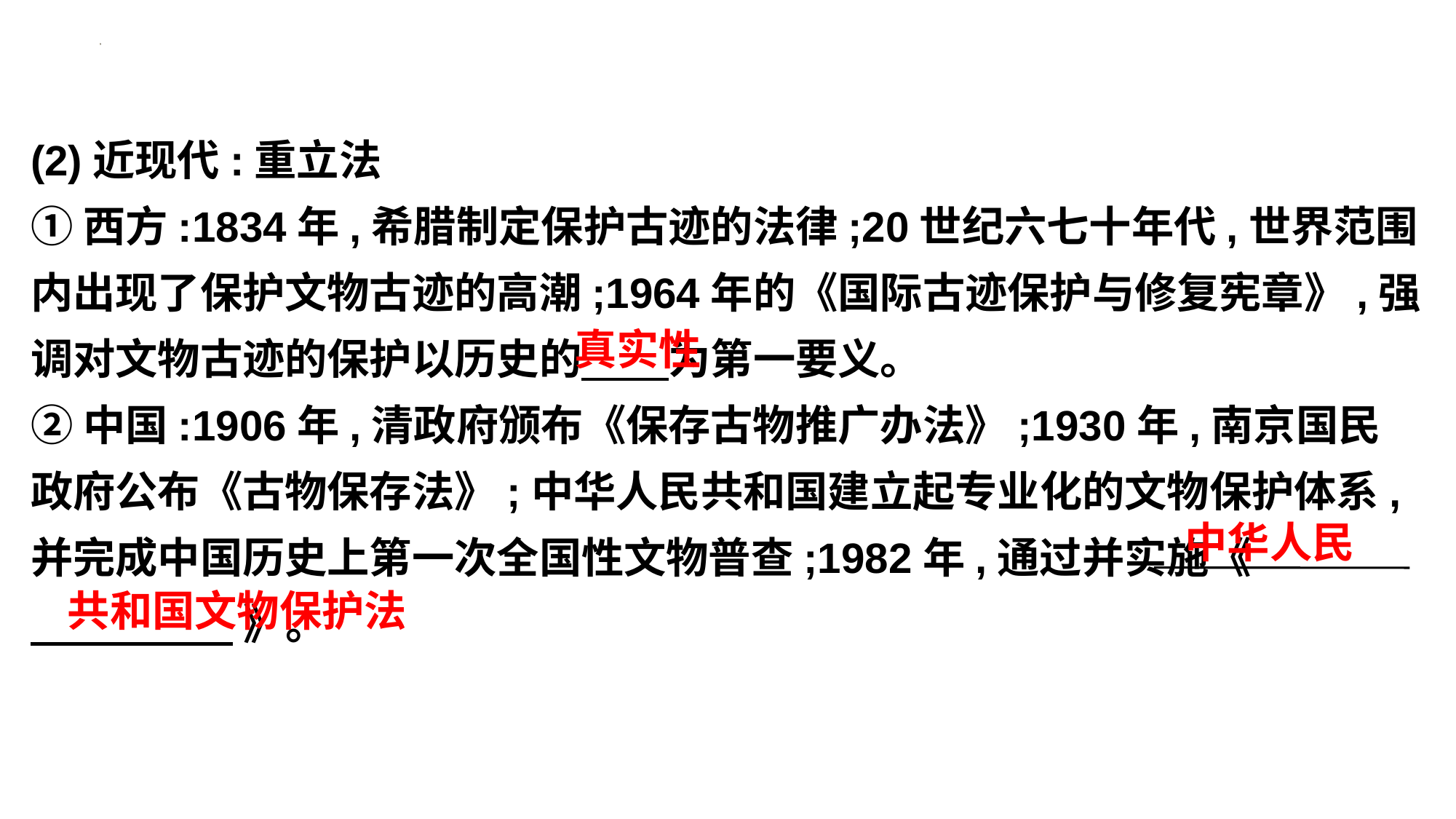

(2)近现代:重立法
①西方:1834年,希腊制定保护古迹的法律;20世纪六七十年代,世界范围内出现了保护文物古迹的高潮;1964年的《国际古迹保护与修复宪章》,强调对文物古迹的保护以历史的         为第一要义。
②中国:1906年,清政府颁布《保存古物推广办法》;1930年,南京国民政府公布《古物保存法》;中华人民共和国建立起专业化的文物保护体系,并完成中国历史上第一次全国性文物普查;1982年,通过并实施《
                     》。
真实性
中华人民
共和国文物保护法